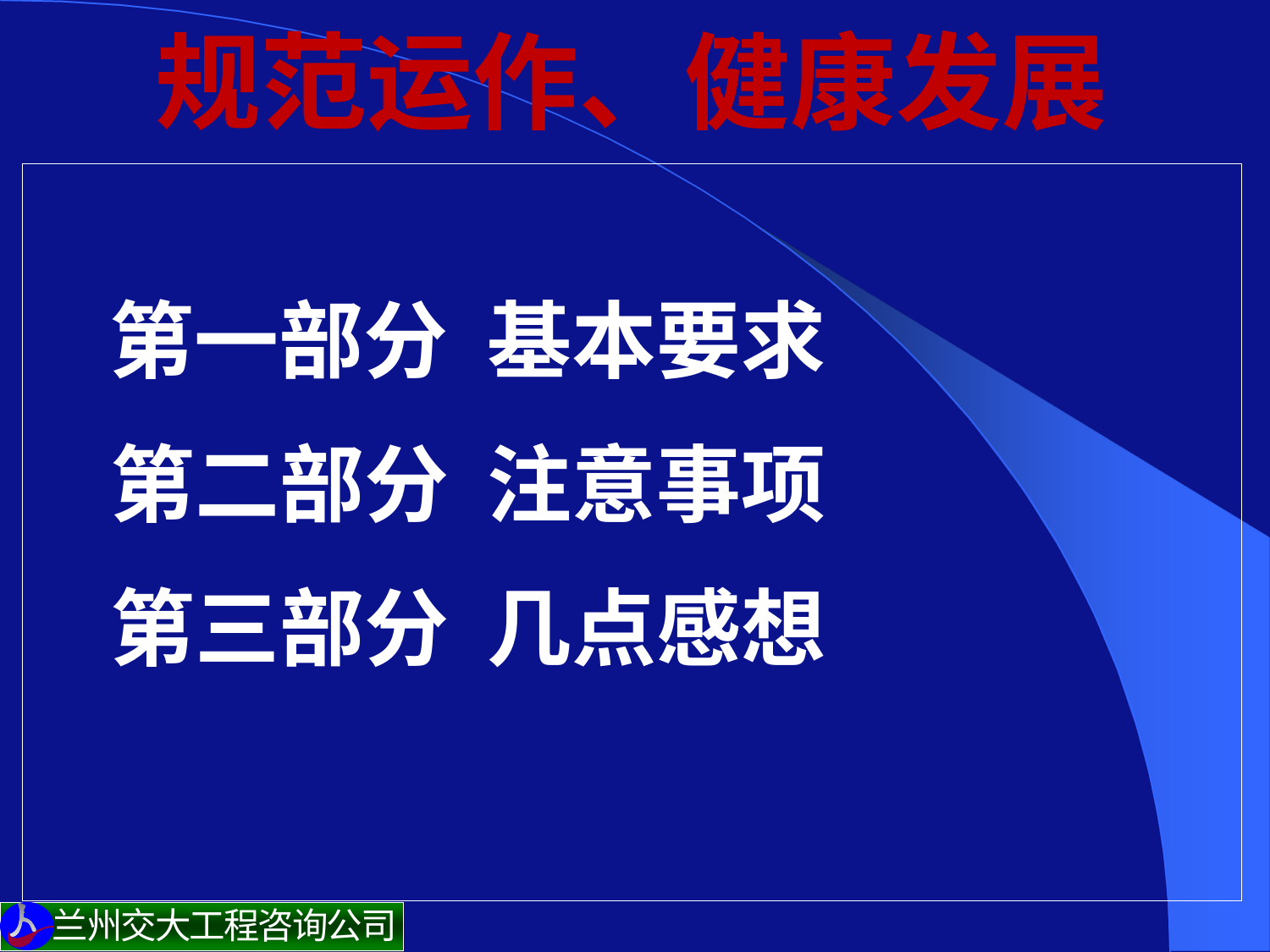

# 规范运作、健康发展

   第一部分  基本要求
   第二部分  注意事项
   第三部分  几点感想